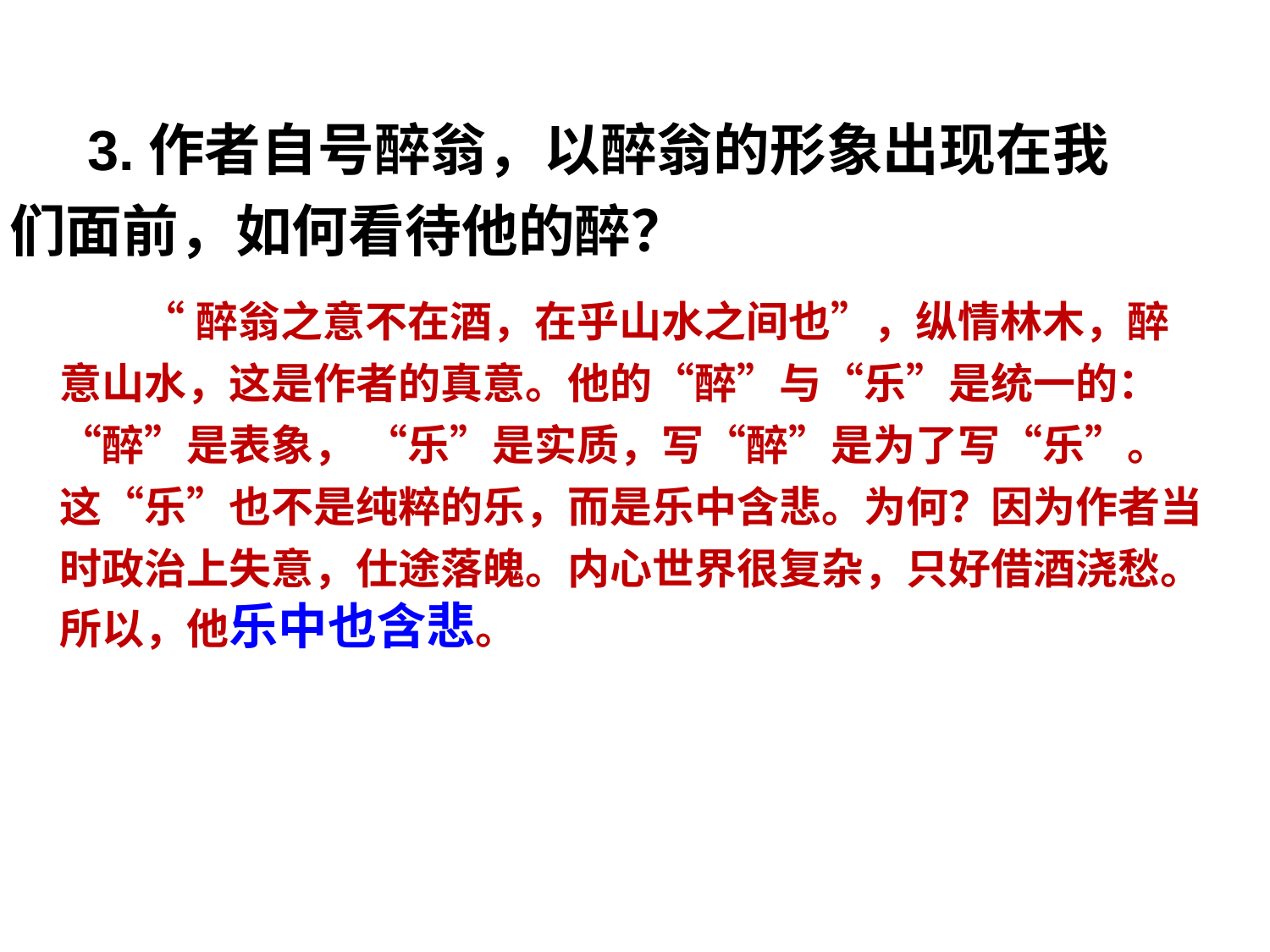

3.作者自号醉翁，以醉翁的形象出现在我们面前，如何看待他的醉？
“醉翁之意不在酒，在乎山水之间也”，纵情林木，醉意山水，这是作者的真意。他的“醉”与“乐”是统一的：“醉”是表象， “乐”是实质，写“醉”是为了写“乐”。这“乐”也不是纯粹的乐，而是乐中含悲。为何？因为作者当时政治上失意，仕途落魄。内心世界很复杂，只好借酒浇愁。所以，他乐中也含悲。